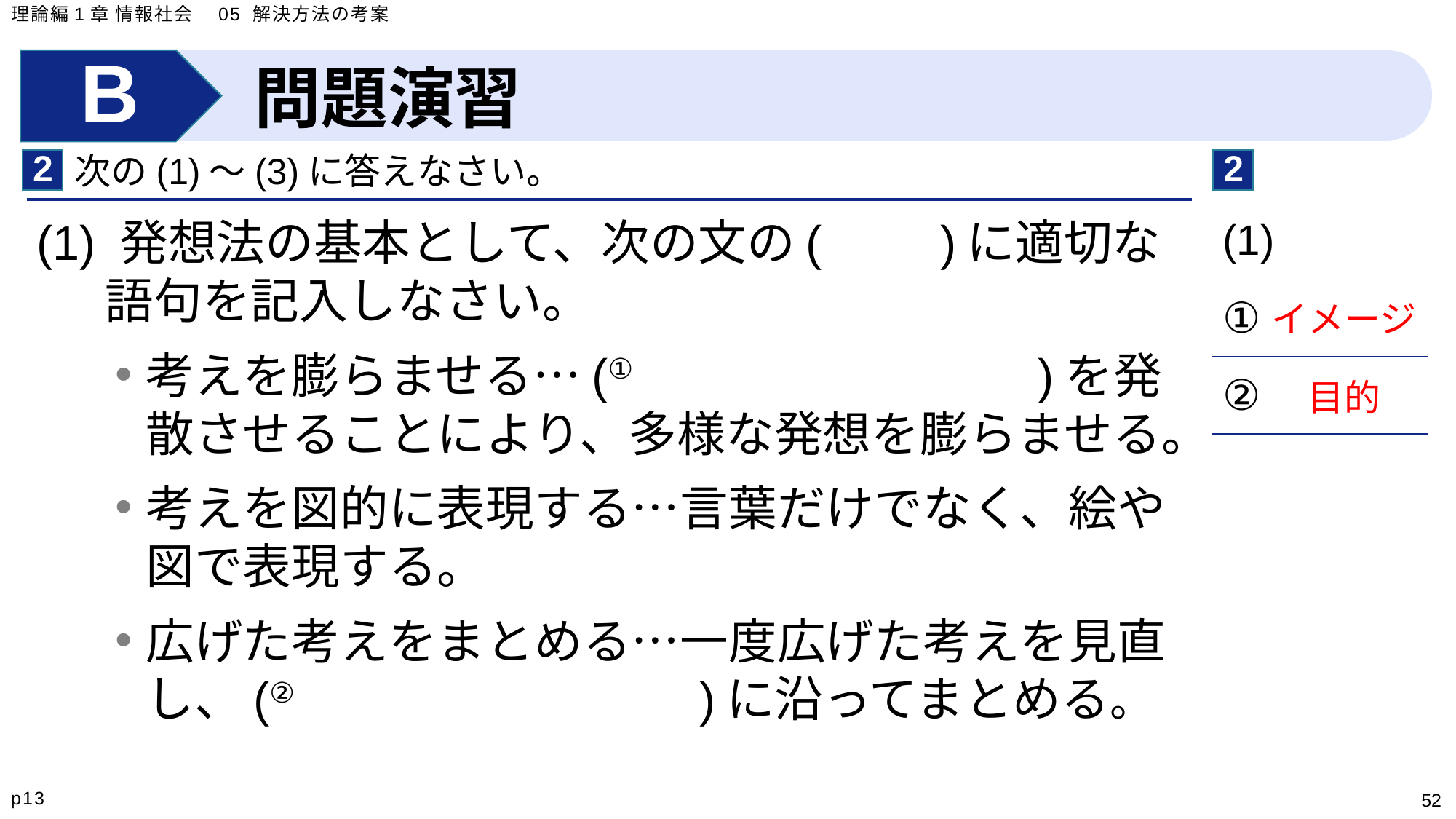

理論編1章 情報社会　05 解決方法の考案
問題演習
2
2
次の(1)〜(3)に答えなさい。
| (1) |
| --- |
| ① |
| ② |
(1) 発想法の基本として、次の文の(　　)に適切な語句を記入しなさい。
考えを膨らませる…(①　　　　　　　　)を発散させることにより、多様な発想を膨らませる。
考えを図的に表現する…言葉だけでなく、絵や図で表現する。
広げた考えをまとめる…一度広げた考えを見直し、(②　　　　　　　　)に沿ってまとめる。

イメージ
目的
p13
52